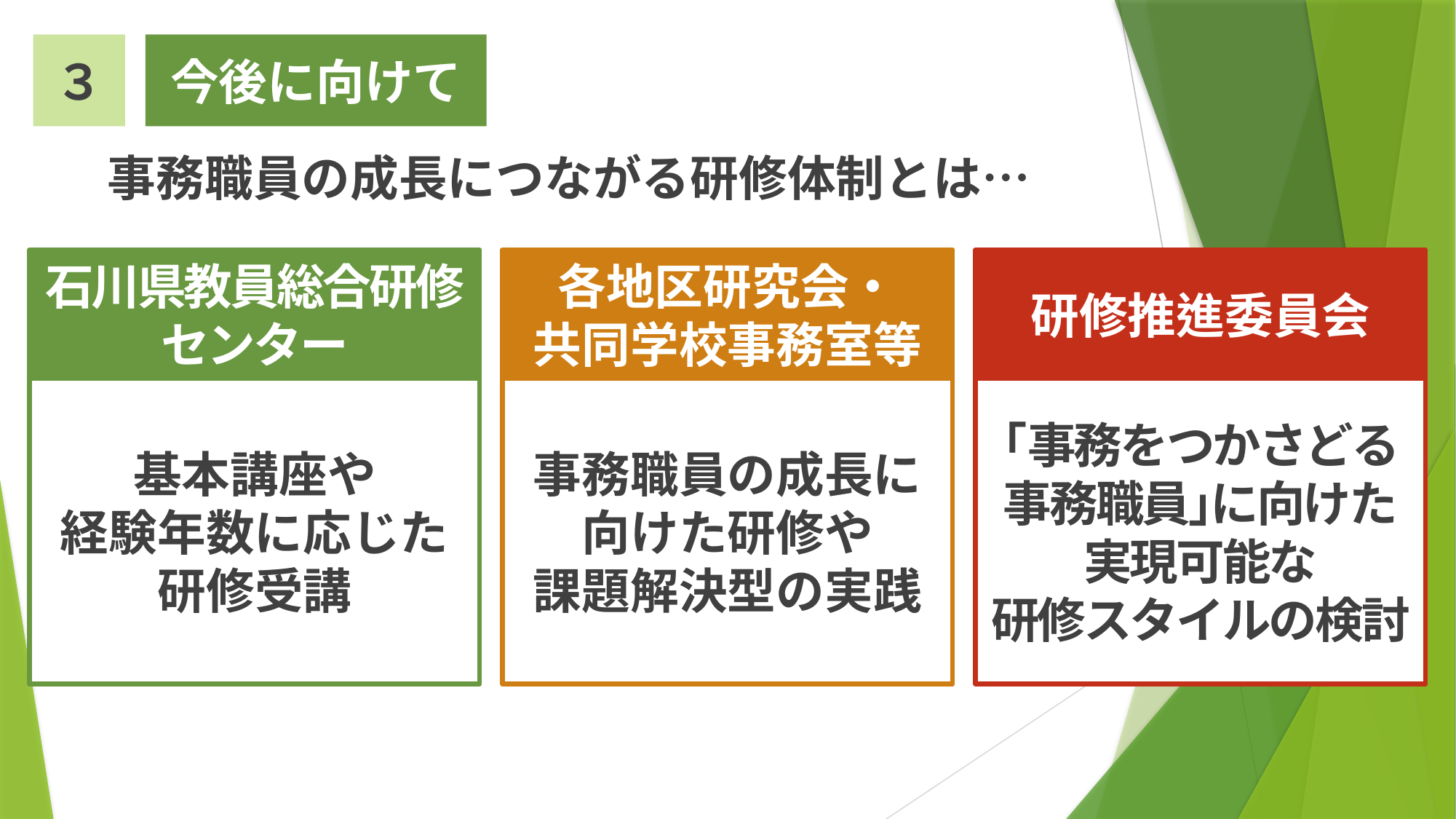

３
今後に向けて
事務職員の成長につながる研修体制とは…
石川県教員総合研修
センター
基本講座や
経験年数に応じた研修受講
各地区研究会・
共同学校事務室等
事務職員の成長に
向けた研修や
課題解決型の実践
研修推進委員会
｢事務をつかさどる事務職員｣に向けた
実現可能な
研修スタイルの検討